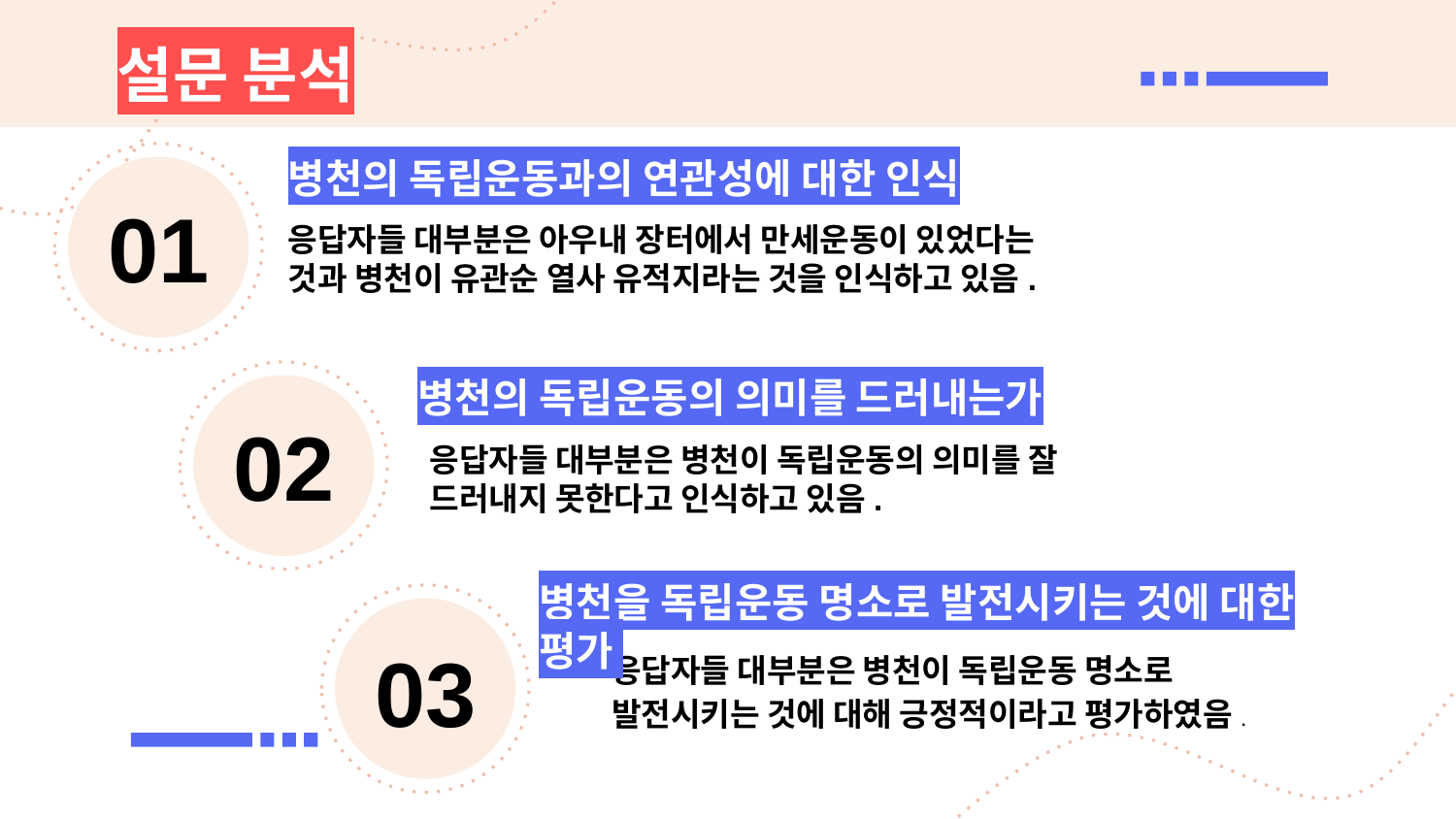

# 설문 분석
병천의 독립운동과의 연관성에 대한 인식

01
응답자들 대부분은 아우내 장터에서 만세운동이 있었다는 것과 병천이 유관순 열사 유적지라는 것을 인식하고 있음.
병천의 독립운동의 의미를 드러내는가

02
응답자들 대부분은 병천이 독립운동의 의미를 잘 드러내지 못한다고 인식하고 있음.
병천을 독립운동 명소로 발전시키는 것에 대한 평가

03
응답자들 대부분은 병천이 독립운동 명소로 발전시키는 것에 대해 긍정적이라고 평가하였음.